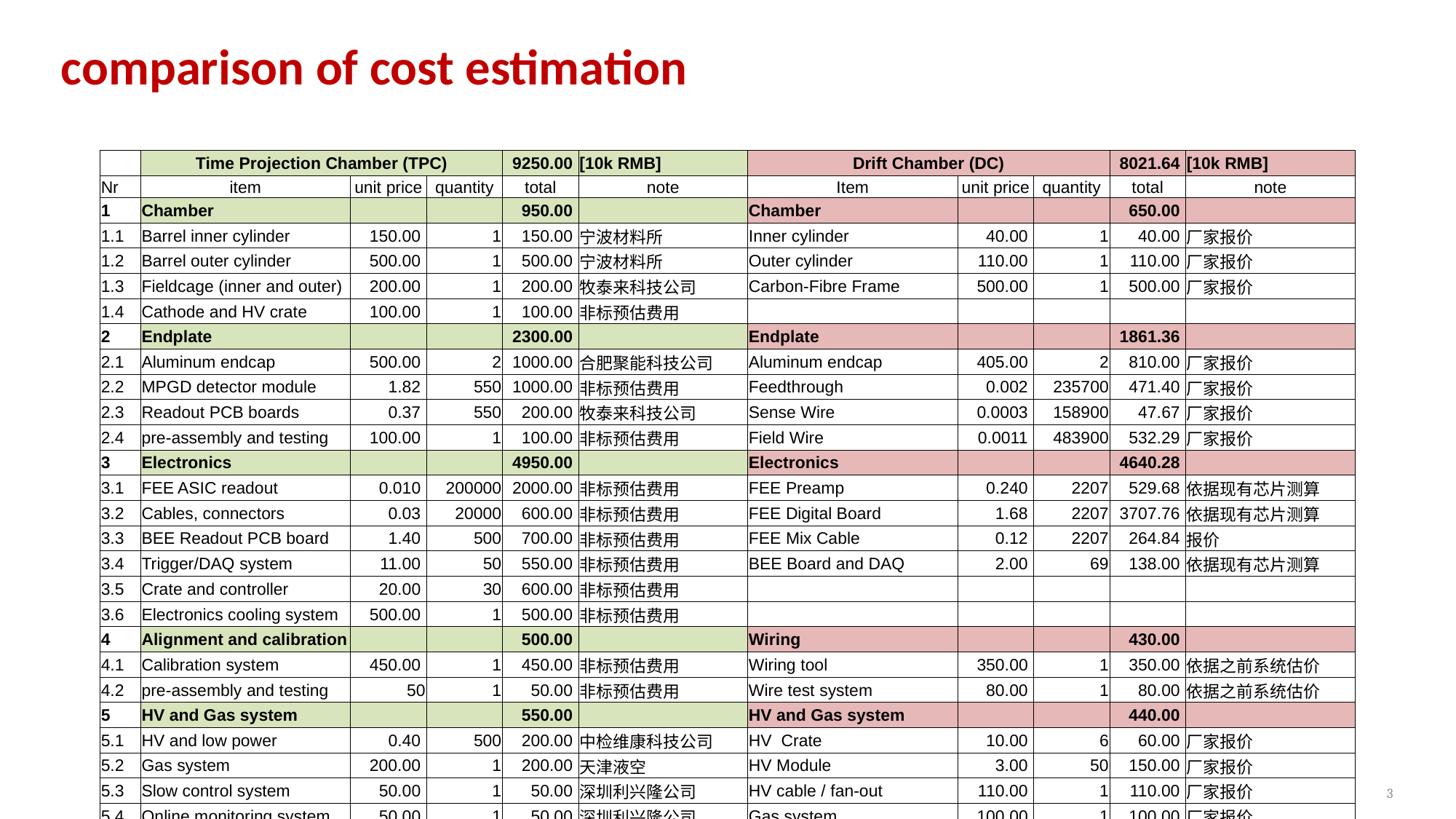

# comparison of cost estimation
|  | Time Projection Chamber (TPC) |  |  | 9250.00 | [10k RMB] | Drift Chamber (DC) |  |  | 8021.64 | [10k RMB] |
| --- | --- | --- | --- | --- | --- | --- | --- | --- | --- | --- |
| Nr | item | unit price | quantity | total | note | Item | unit price | quantity | total | note |
| 1 | Chamber |  |  | 950.00 |  | Chamber |  |  | 650.00 |  |
| 1.1 | Barrel inner cylinder | 150.00 | 1 | 150.00 | 宁波材料所 | Inner cylinder | 40.00 | 1 | 40.00 | 厂家报价 |
| 1.2 | Barrel outer cylinder | 500.00 | 1 | 500.00 | 宁波材料所 | Outer cylinder | 110.00 | 1 | 110.00 | 厂家报价 |
| 1.3 | Fieldcage (inner and outer) | 200.00 | 1 | 200.00 | 牧泰来科技公司 | Carbon-Fibre Frame | 500.00 | 1 | 500.00 | 厂家报价 |
| 1.4 | Cathode and HV crate | 100.00 | 1 | 100.00 | 非标预估费用 |  |  |  |  |  |
| 2 | Endplate |  |  | 2300.00 |  | Endplate |  |  | 1861.36 |  |
| 2.1 | Aluminum endcap | 500.00 | 2 | 1000.00 | 合肥聚能科技公司 | Aluminum endcap | 405.00 | 2 | 810.00 | 厂家报价 |
| 2.2 | MPGD detector module | 1.82 | 550 | 1000.00 | 非标预估费用 | Feedthrough | 0.002 | 235700 | 471.40 | 厂家报价 |
| 2.3 | Readout PCB boards | 0.37 | 550 | 200.00 | 牧泰来科技公司 | Sense Wire | 0.0003 | 158900 | 47.67 | 厂家报价 |
| 2.4 | pre-assembly and testing | 100.00 | 1 | 100.00 | 非标预估费用 | Field Wire | 0.0011 | 483900 | 532.29 | 厂家报价 |
| 3 | Electronics |  |  | 4950.00 |  | Electronics |  |  | 4640.28 |  |
| 3.1 | FEE ASIC readout | 0.010 | 200000 | 2000.00 | 非标预估费用 | FEE Preamp | 0.240 | 2207 | 529.68 | 依据现有芯片测算 |
| 3.2 | Cables, connectors | 0.03 | 20000 | 600.00 | 非标预估费用 | FEE Digital Board | 1.68 | 2207 | 3707.76 | 依据现有芯片测算 |
| 3.3 | BEE Readout PCB board | 1.40 | 500 | 700.00 | 非标预估费用 | FEE Mix Cable | 0.12 | 2207 | 264.84 | 报价 |
| 3.4 | Trigger/DAQ system | 11.00 | 50 | 550.00 | 非标预估费用 | BEE Board and DAQ | 2.00 | 69 | 138.00 | 依据现有芯片测算 |
| 3.5 | Crate and controller | 20.00 | 30 | 600.00 | 非标预估费用 |  |  |  |  |  |
| 3.6 | Electronics cooling system | 500.00 | 1 | 500.00 | 非标预估费用 |  |  |  |  |  |
| 4 | Alignment and calibration |  |  | 500.00 |  | Wiring |  |  | 430.00 |  |
| 4.1 | Calibration system | 450.00 | 1 | 450.00 | 非标预估费用 | Wiring tool | 350.00 | 1 | 350.00 | 依据之前系统估价 |
| 4.2 | pre-assembly and testing | 50 | 1 | 50.00 | 非标预估费用 | Wire test system | 80.00 | 1 | 80.00 | 依据之前系统估价 |
| 5 | HV and Gas system |  |  | 550.00 |  | HV and Gas system |  |  | 440.00 |  |
| 5.1 | HV and low power | 0.40 | 500 | 200.00 | 中检维康科技公司 | HV Crate | 10.00 | 6 | 60.00 | 厂家报价 |
| 5.2 | Gas system | 200.00 | 1 | 200.00 | 天津液空 | HV Module | 3.00 | 50 | 150.00 | 厂家报价 |
| 5.3 | Slow control system | 50.00 | 1 | 50.00 | 深圳利兴隆公司 | HV cable / fan-out | 110.00 | 1 | 110.00 | 厂家报价 |
| 5.4 | Online monitoring system | 50.00 | 1 | 50.00 | 深圳利兴隆公司 | Gas system | 100.00 | 1 | 100.00 | 厂家报价 |
| 5.5 | Testing bef. Assembly | 50.00 | 1 | 50.00 | 非标预估费用 | Slow Control | 20.00 | 1 | 20.00 | 依据现有系统测算 |
3